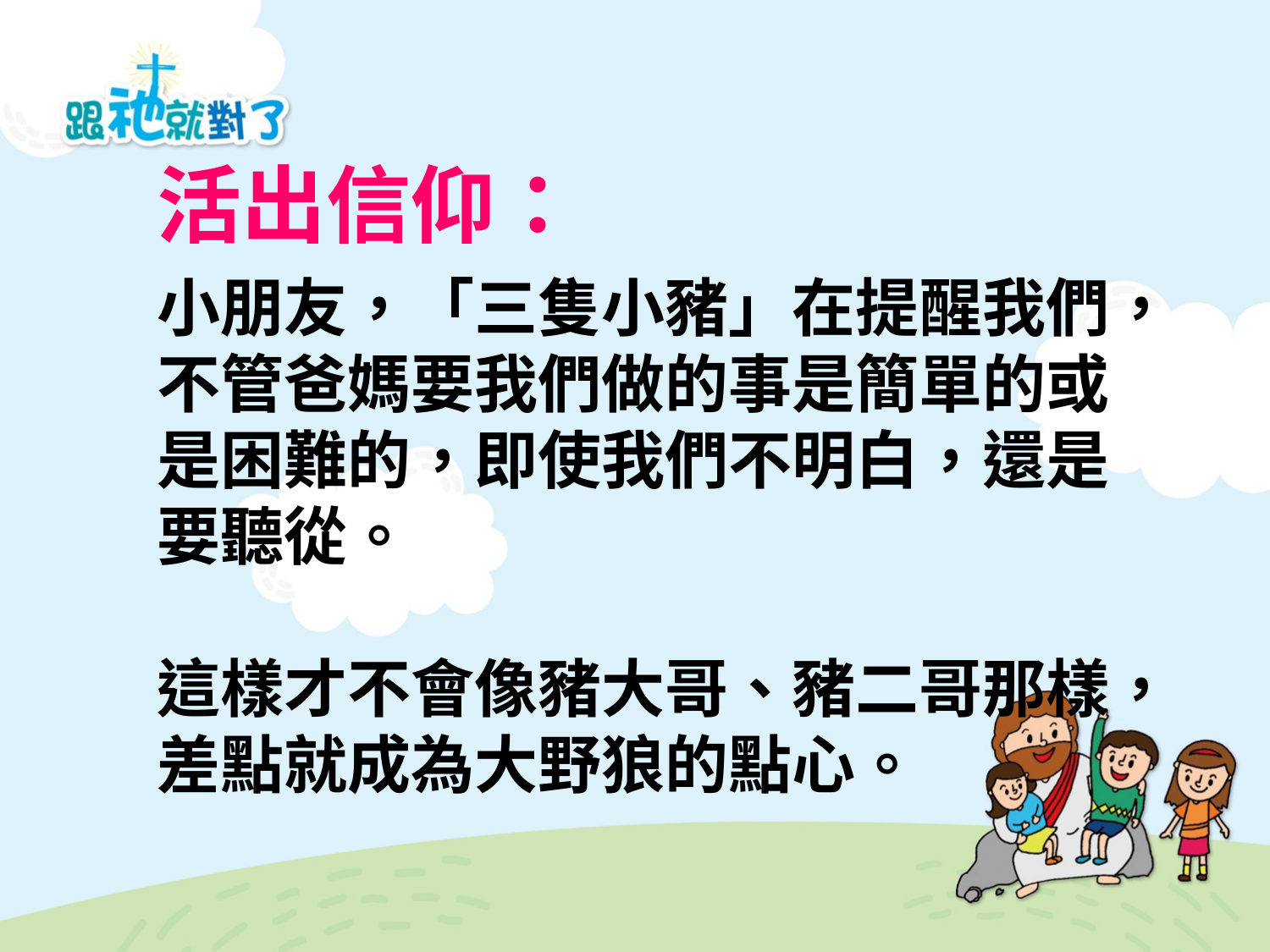

活出信仰：
小朋友，「三隻小豬」在提醒我們，不管爸媽要我們做的事是簡單的或是困難的，即使我們不明白，還是要聽從。

這樣才不會像豬大哥、豬二哥那樣，差點就成為大野狼的點心。